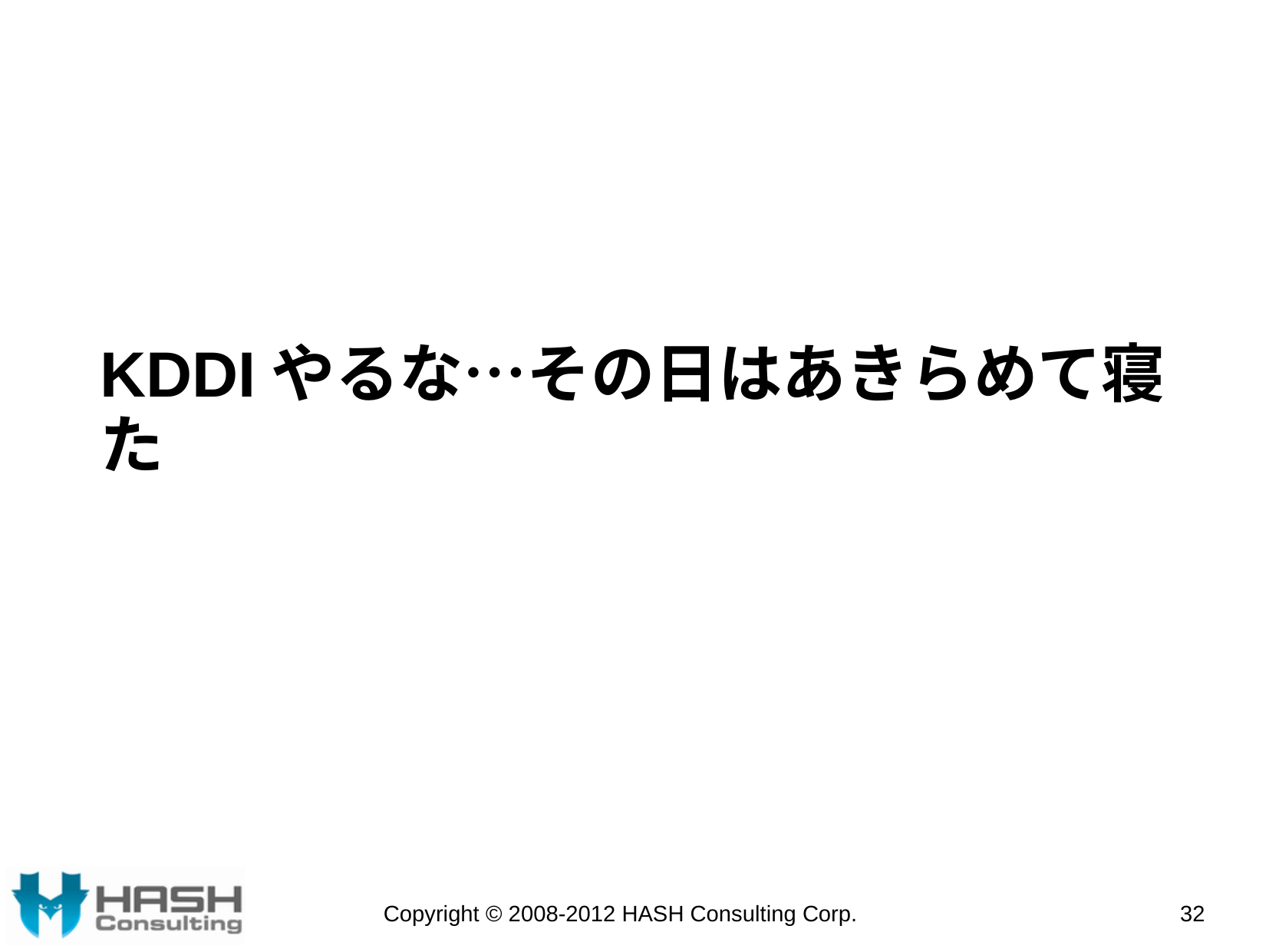

# KDDIやるな…その日はあきらめて寝た
Copyright © 2008-2012 HASH Consulting Corp.
32